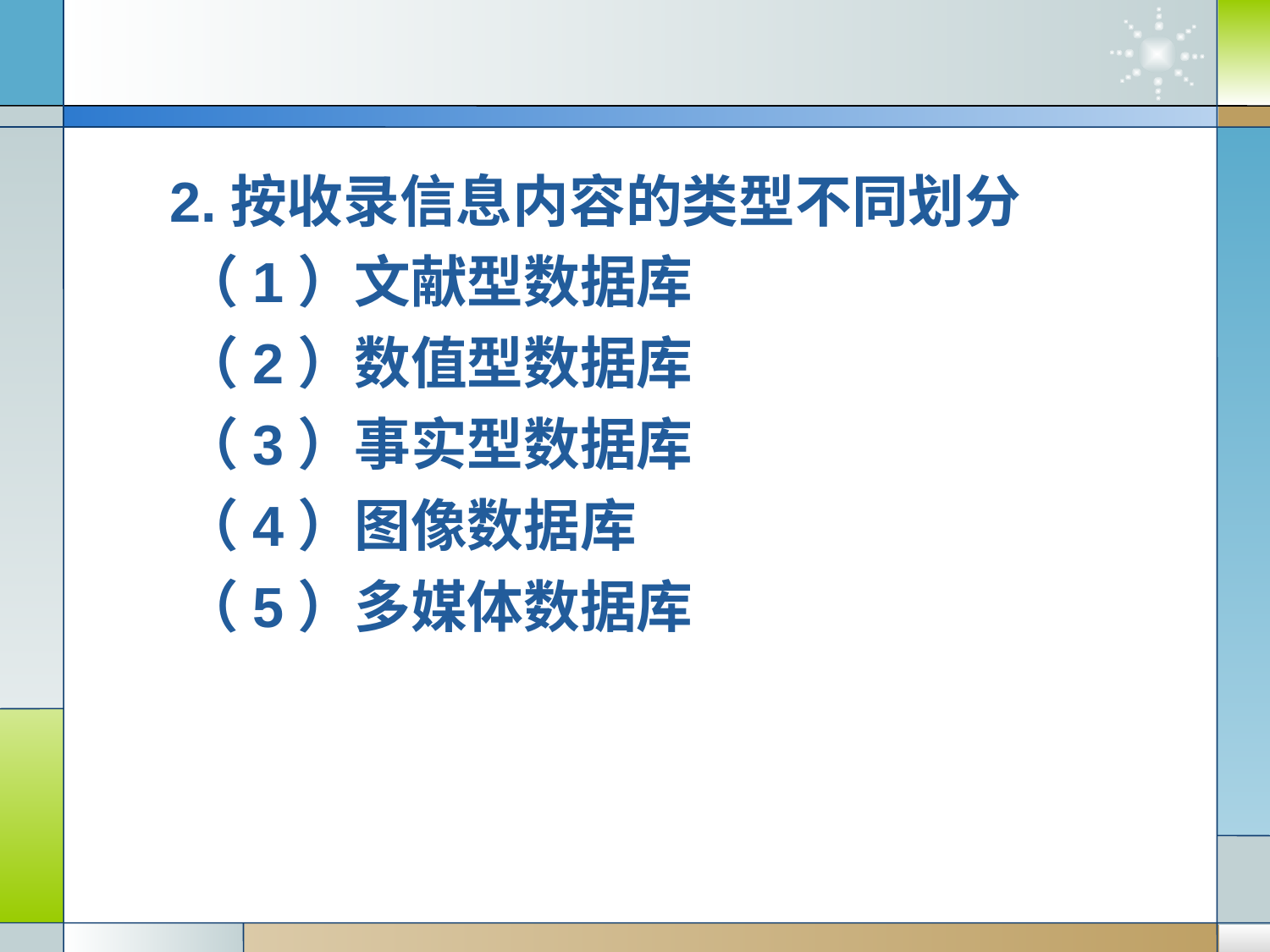

2.按收录信息内容的类型不同划分
 （1）文献型数据库
 （2）数值型数据库
 （3）事实型数据库
 （4）图像数据库
 （5）多媒体数据库